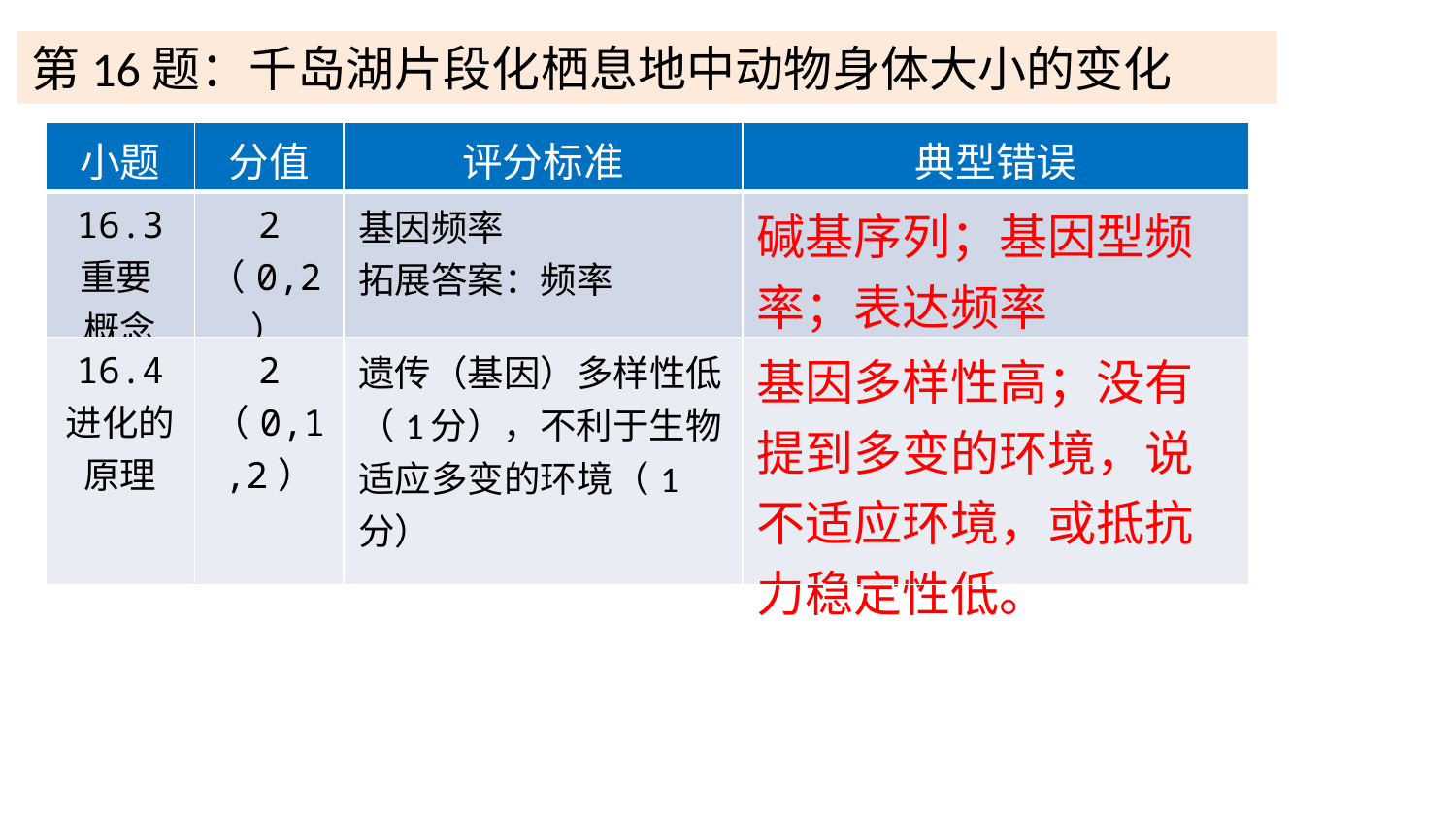

第16题：千岛湖片段化栖息地中动物身体大小的变化
| 小题 | 分值 | 评分标准 | 典型错误 |
| --- | --- | --- | --- |
| 16.3 重要 概念 | 2 （0,2） | 基因频率 拓展答案：频率 | 碱基序列；基因型频率；表达频率 |
| 16.4 进化的原理 | 2 （0,1,2） | 遗传（基因）多样性低（1分），不利于生物适应多变的环境（1分） | 基因多样性高；没有提到多变的环境，说不适应环境，或抵抗力稳定性低。 |